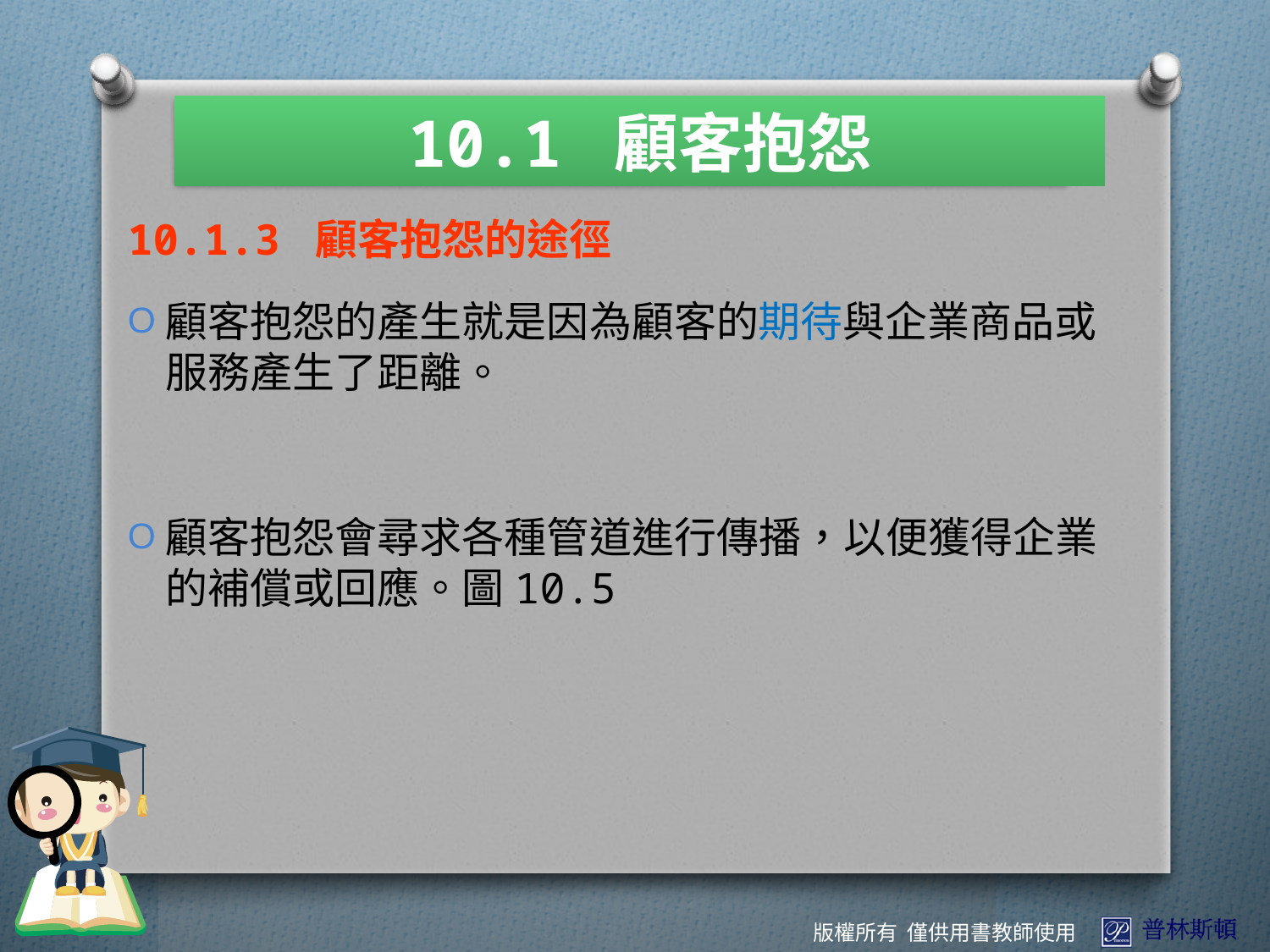

10.1 顧客抱怨
10.1.3 顧客抱怨的途徑
顧客抱怨的產生就是因為顧客的期待與企業商品或服務產生了距離。

顧客抱怨會尋求各種管道進行傳播，以便獲得企業的補償或回應。圖10.5